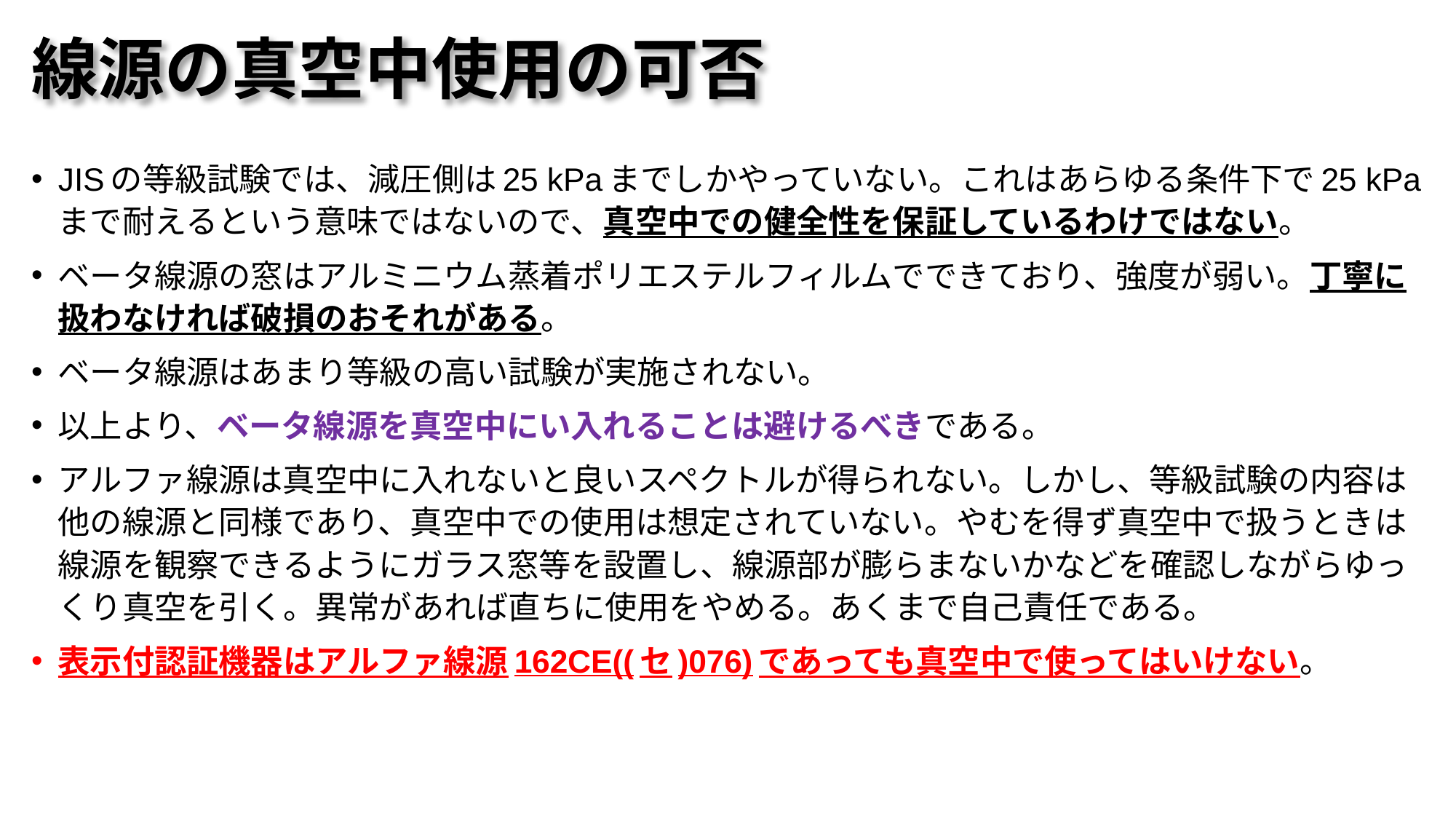

# 線源の真空中使用の可否
JISの等級試験では、減圧側は25 kPaまでしかやっていない。これはあらゆる条件下で25 kPaまで耐えるという意味ではないので、真空中での健全性を保証しているわけではない。
ベータ線源の窓はアルミニウム蒸着ポリエステルフィルムでできており、強度が弱い。丁寧に扱わなければ破損のおそれがある。
ベータ線源はあまり等級の高い試験が実施されない。
以上より、ベータ線源を真空中にい入れることは避けるべきである。
アルファ線源は真空中に入れないと良いスペクトルが得られない。しかし、等級試験の内容は他の線源と同様であり、真空中での使用は想定されていない。やむを得ず真空中で扱うときは線源を観察できるようにガラス窓等を設置し、線源部が膨らまないかなどを確認しながらゆっくり真空を引く。異常があれば直ちに使用をやめる。あくまで自己責任である。
表示付認証機器はアルファ線源162CE((セ)076)であっても真空中で使ってはいけない。